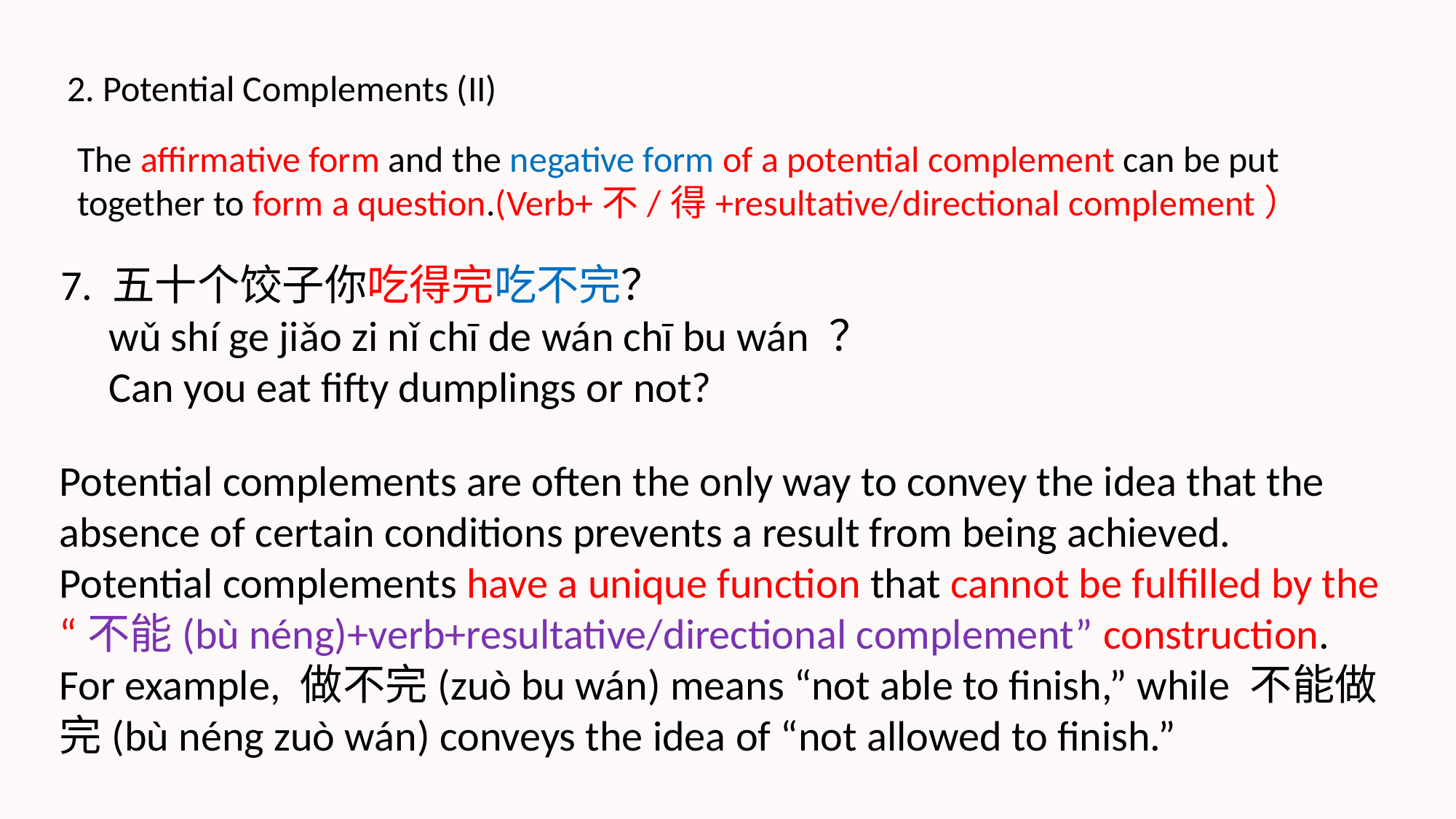

2. Potential Complements (II)
The affirmative form and the negative form of a potential complement can be put together to form a question.(Verb+不/得+resultative/directional complement）

7. 五十个饺子你吃得完吃不完？
     wǔ shí ge jiǎo zi nǐ chī de wán chī bu wán ？
     Can you eat fifty dumplings or not?
Potential complements are often the only way to convey the idea that the absence of certain conditions prevents a result from being achieved. Potential complements have a unique function that cannot be fulfilled by the “不能(bù néng)+verb+resultative/directional complement” construction. For example, 做不完(zuò bu wán) means “not able to finish,” while 不能做完(bù néng zuò wán) conveys the idea of “not allowed to finish.”